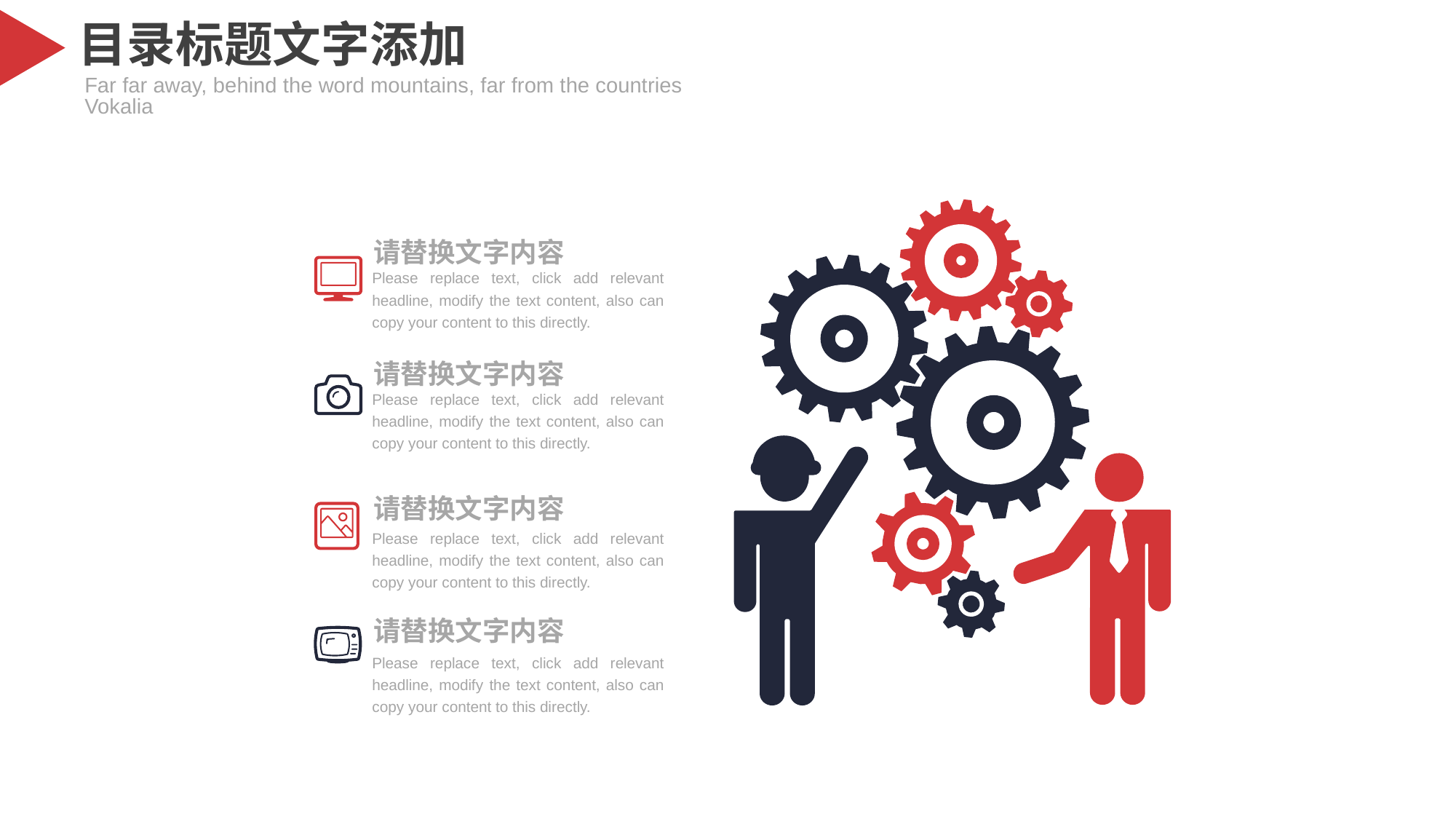

目录标题文字添加
Far far away, behind the word mountains, far from the countries Vokalia

请替换文字内容
Please replace text, click add relevant headline, modify the text content, also can copy your content to this directly.

请替换文字内容
Please replace text, click add relevant headline, modify the text content, also can copy your content to this directly.

请替换文字内容
Please replace text, click add relevant headline, modify the text content, also can copy your content to this directly.

请替换文字内容
Please replace text, click add relevant headline, modify the text content, also can copy your content to this directly.